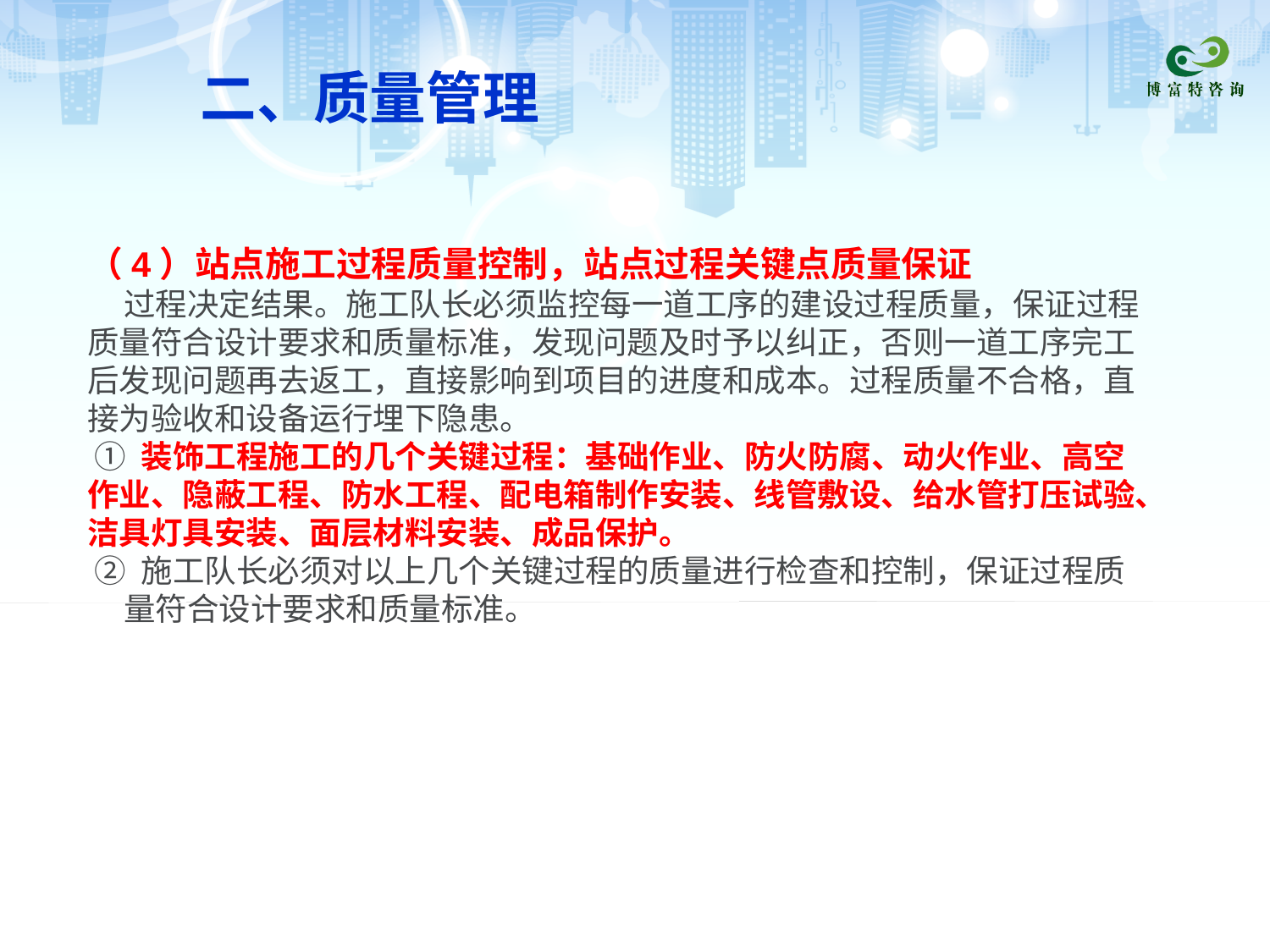

二、质量管理
（4）站点施工过程质量控制，站点过程关键点质量保证
    过程决定结果。施工队长必须监控每一道工序的建设过程质量，保证过程质量符合设计要求和质量标准，发现问题及时予以纠正，否则一道工序完工后发现问题再去返工，直接影响到项目的进度和成本。过程质量不合格，直接为验收和设备运行埋下隐患。
 ① 装饰工程施工的几个关键过程：基础作业、防火防腐、动火作业、高空作业、隐蔽工程、防水工程、配电箱制作安装、线管敷设、给水管打压试验、洁具灯具安装、面层材料安装、成品保护。
 ② 施工队长必须对以上几个关键过程的质量进行检查和控制，保证过程质
    量符合设计要求和质量标准。